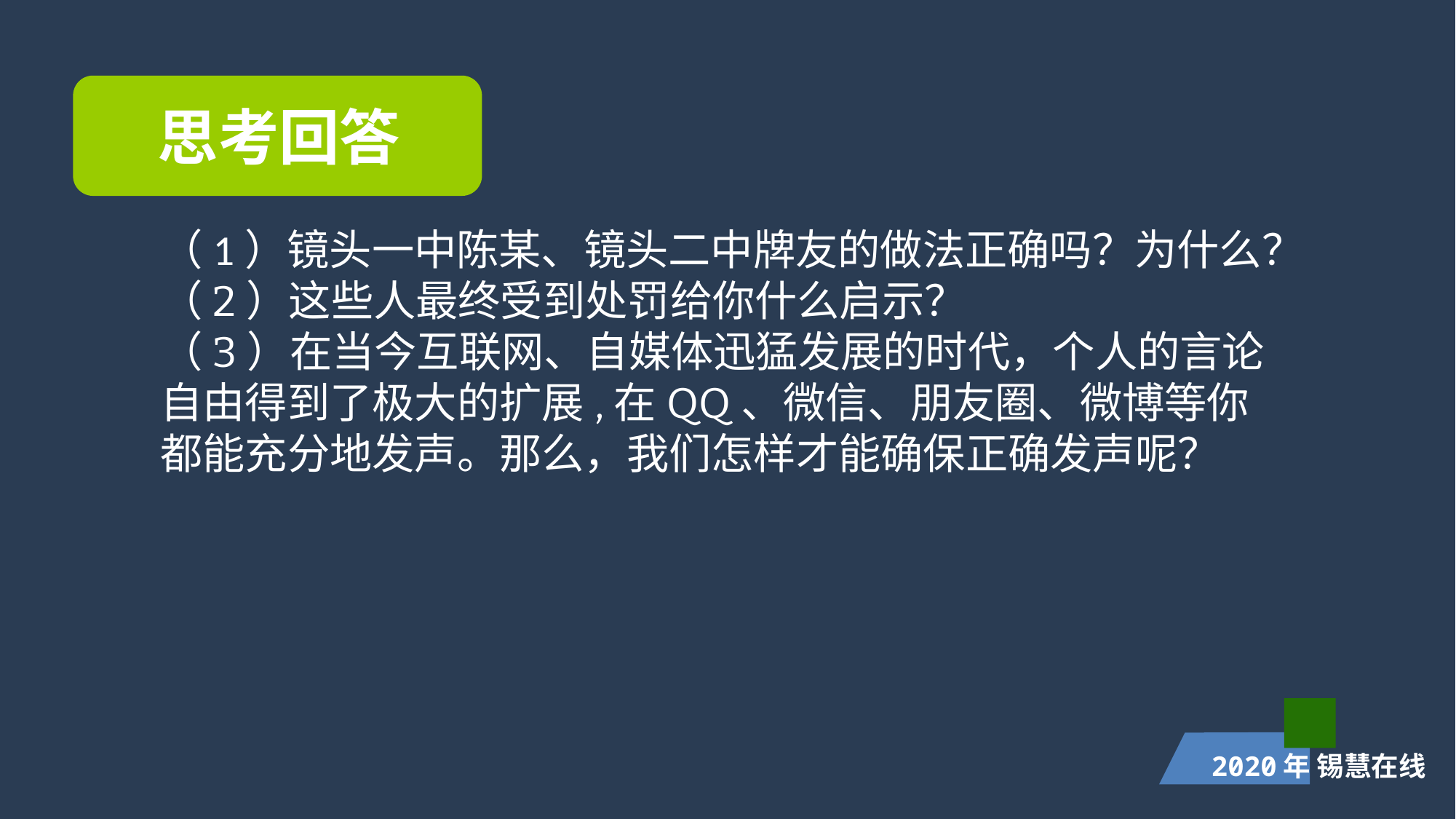

思考回答
（1）镜头一中陈某、镜头二中牌友的做法正确吗？为什么？
（2）这些人最终受到处罚给你什么启示？
（3）在当今互联网、自媒体迅猛发展的时代，个人的言论自由得到了极大的扩展,在QQ、微信、朋友圈、微博等你都能充分地发声。那么，我们怎样才能确保正确发声呢？